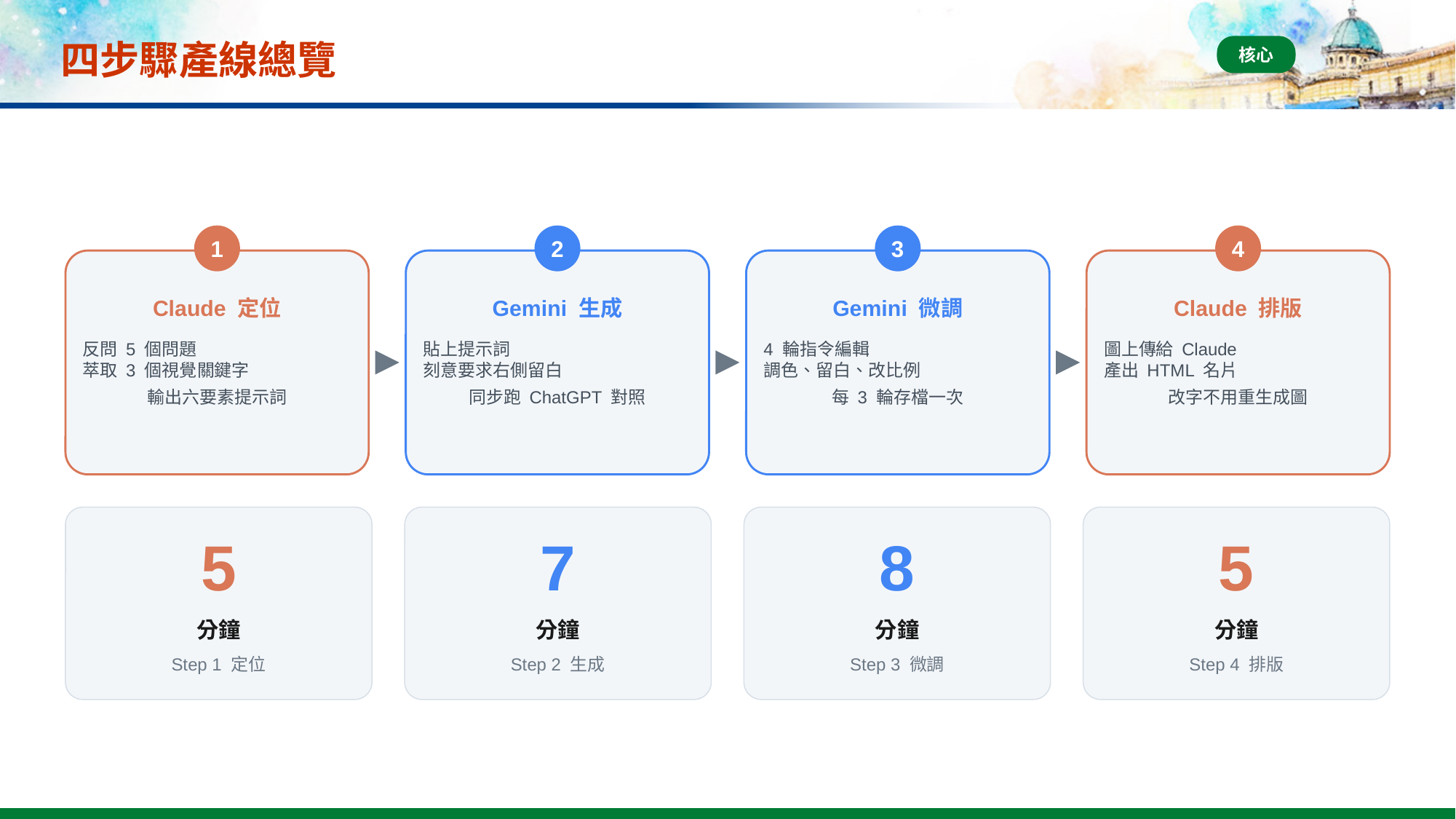

# 四步驟產線總覽
核心
1
2
3
4

Claude 定位
Gemini 生成
Gemini 微調
Claude 排版
反問 5 個問題
萃取 3 個視覺關鍵字
輸出六要素提示詞
貼上提示詞
刻意要求右側留白
同步跑 ChatGPT 對照
4 輪指令編輯
調色、留白、改比例
每 3 輪存檔一次
圖上傳給 Claude
產出 HTML 名片
改字不用重生成圖

5
7
8
5
分鐘
分鐘
分鐘
分鐘
Step 1 定位
Step 2 生成
Step 3 微調
Step 4 排版